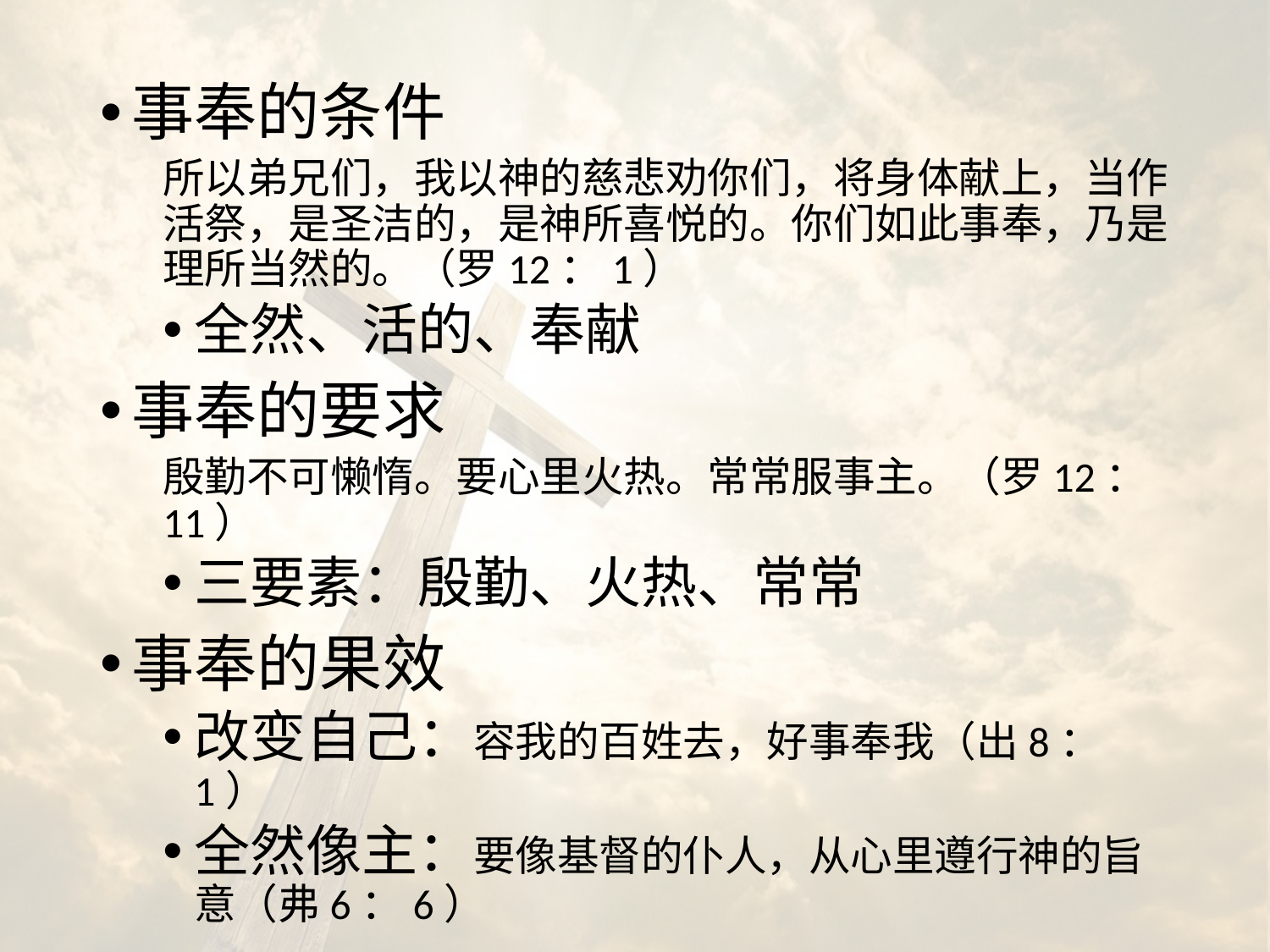

事奉的条件
所以弟兄们，我以神的慈悲劝你们，将身体献上，当作活祭，是圣洁的，是神所喜悦的。你们如此事奉，乃是理所当然的。（罗12：1）
全然、活的、奉献
事奉的要求
殷勤不可懒惰。要心里火热。常常服事主。（罗12：11）
三要素：殷勤、火热、常常
事奉的果效
改变自己：容我的百姓去，好事奉我（出8：1）
全然像主：要像基督的仆人，从心里遵行神的旨意（弗6：6）